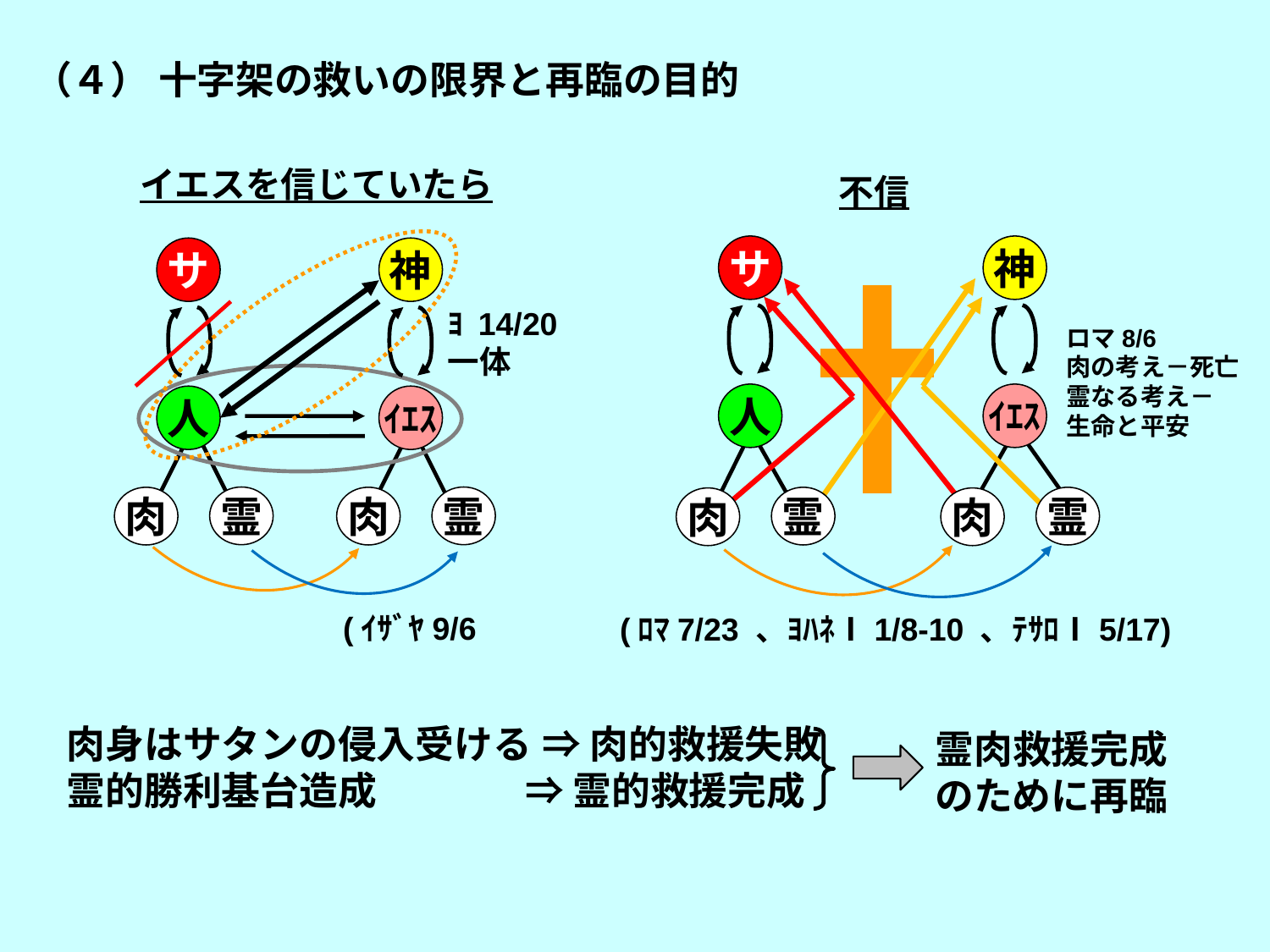

（４） 十字架の救いの限界と再臨の目的
イエスを信じていたら

不信
サ
神
サ
神

ﾖ 14/20
一体

ロマ8/6
肉の考え－死亡
霊なる考え－
生命と平安

人
ｲｴｽ
人
ｲｴｽ

霊
霊
肉
肉
霊
霊
肉
肉
(ｲｻﾞﾔ9/6
(ﾛﾏ7/23 、ﾖﾊﾈⅠ1/8-10 、ﾃｻﾛⅠ5/17)
肉身はサタンの侵入受ける ⇒ 肉的救援失敗
霊的勝利基台造成　 　       ⇒ 霊的救援完成
霊肉救援完成
のために再臨